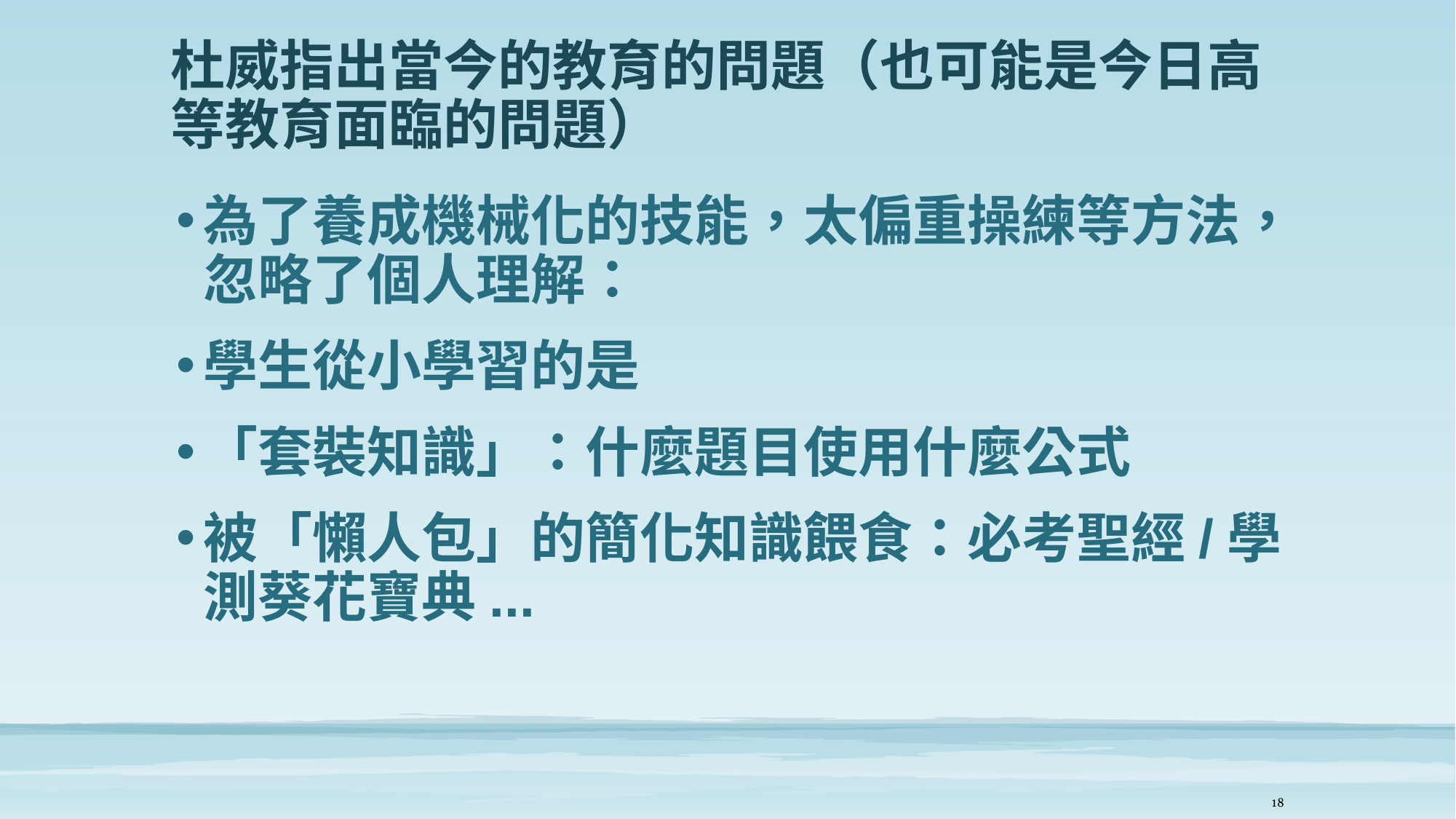

# 杜威指出當今的教育的問題（也可能是今日高等教育面臨的問題）
為了養成機械化的技能，太偏重操練等方法，忽略了個人理解：
學生從小學習的是
「套裝知識」：什麼題目使用什麼公式
被「懶人包」的簡化知識餵食：必考聖經/學測葵花寶典...

18